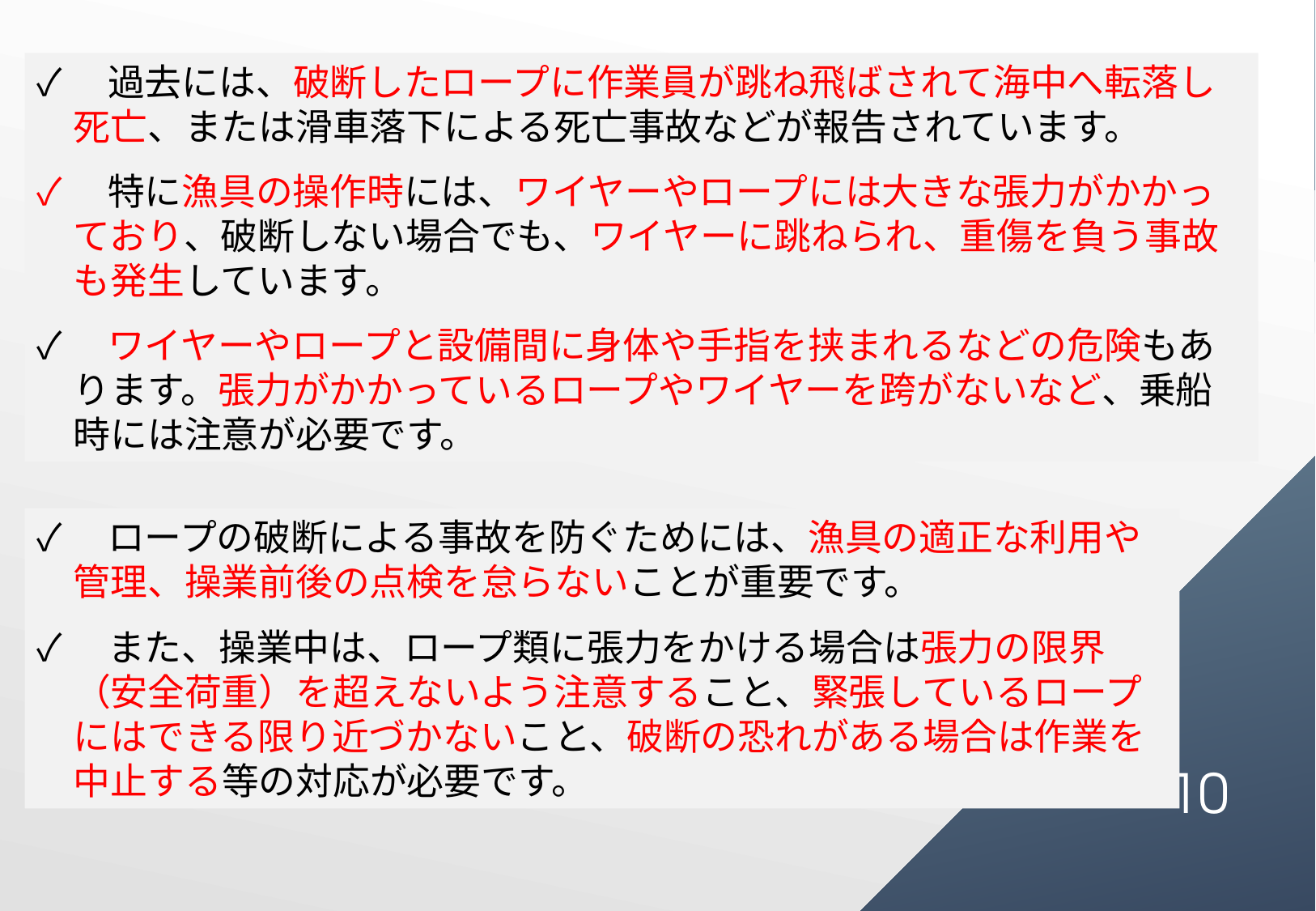

✓　過去には、破断したロープに作業員が跳ね飛ばされて海中へ転落し
　死亡、または滑車落下による死亡事故などが報告されています。

✓　特に漁具の操作時には、ワイヤーやロープには大きな張力がかかっ
　ており、破断しない場合でも、ワイヤーに跳ねられ、重傷を負う事故
　も発生しています。

✓　ワイヤーやロープと設備間に身体や手指を挟まれるなどの危険もあ
　ります。張力がかかっているロープやワイヤーを跨がないなど、乗船
　時には注意が必要です。
✓　ロープの破断による事故を防ぐためには、漁具の適正な利用や
　管理、操業前後の点検を怠らないことが重要です。

✓　また、操業中は、ロープ類に張力をかける場合は張力の限界
　（安全荷重）を超えないよう注意すること、緊張しているロープ
　にはできる限り近づかないこと、破断の恐れがある場合は作業を
　中止する等の対応が必要です。
10